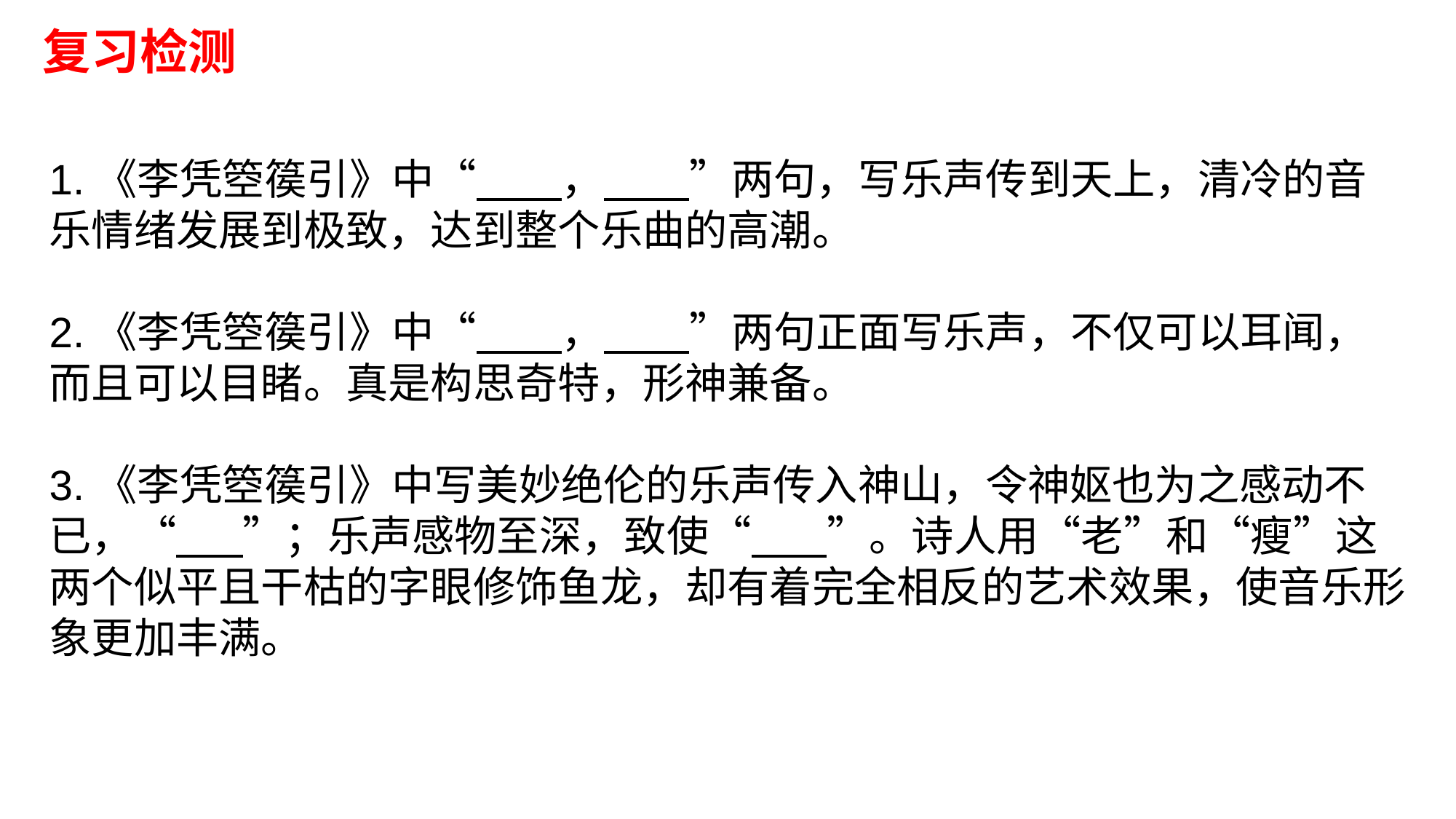

复习检测
1.《李凭箜篌引》中“         ，         ”两句，写乐声传到天上，清冷的音乐情绪发展到极致，达到整个乐曲的高潮。

2.《李凭箜篌引》中“         ，         ”两句正面写乐声，不仅可以耳闻，而且可以目睹。真是构思奇特，形神兼备。

3.《李凭箜篌引》中写美妙绝伦的乐声传入神山，令神妪也为之感动不已，“       ”；乐声感物至深，致使“        ”。诗人用“老”和“瘦”这两个似平且干枯的字眼修饰鱼龙，却有着完全相反的艺术效果，使音乐形象更加丰满。